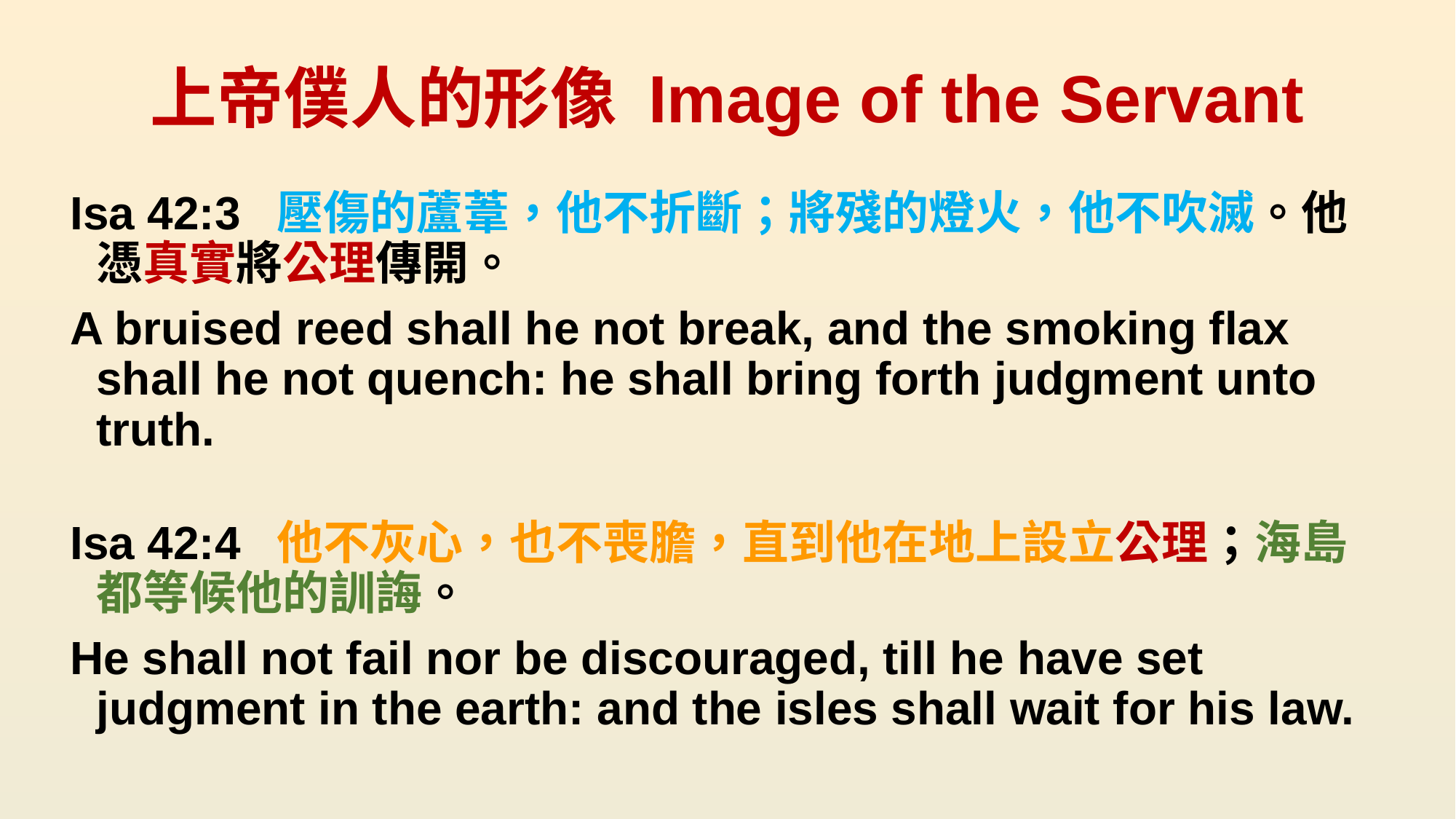

# 上帝僕人的形像 Image of the Servant
Isa 42:3  壓傷的蘆葦，他不折斷；將殘的燈火，他不吹滅。他憑真實將公理傳開。
A bruised reed shall he not break, and the smoking flax shall he not quench: he shall bring forth judgment unto truth.

Isa 42:4  他不灰心，也不喪膽，直到他在地上設立公理；海島都等候他的訓誨。
He shall not fail nor be discouraged, till he have set judgment in the earth: and the isles shall wait for his law.